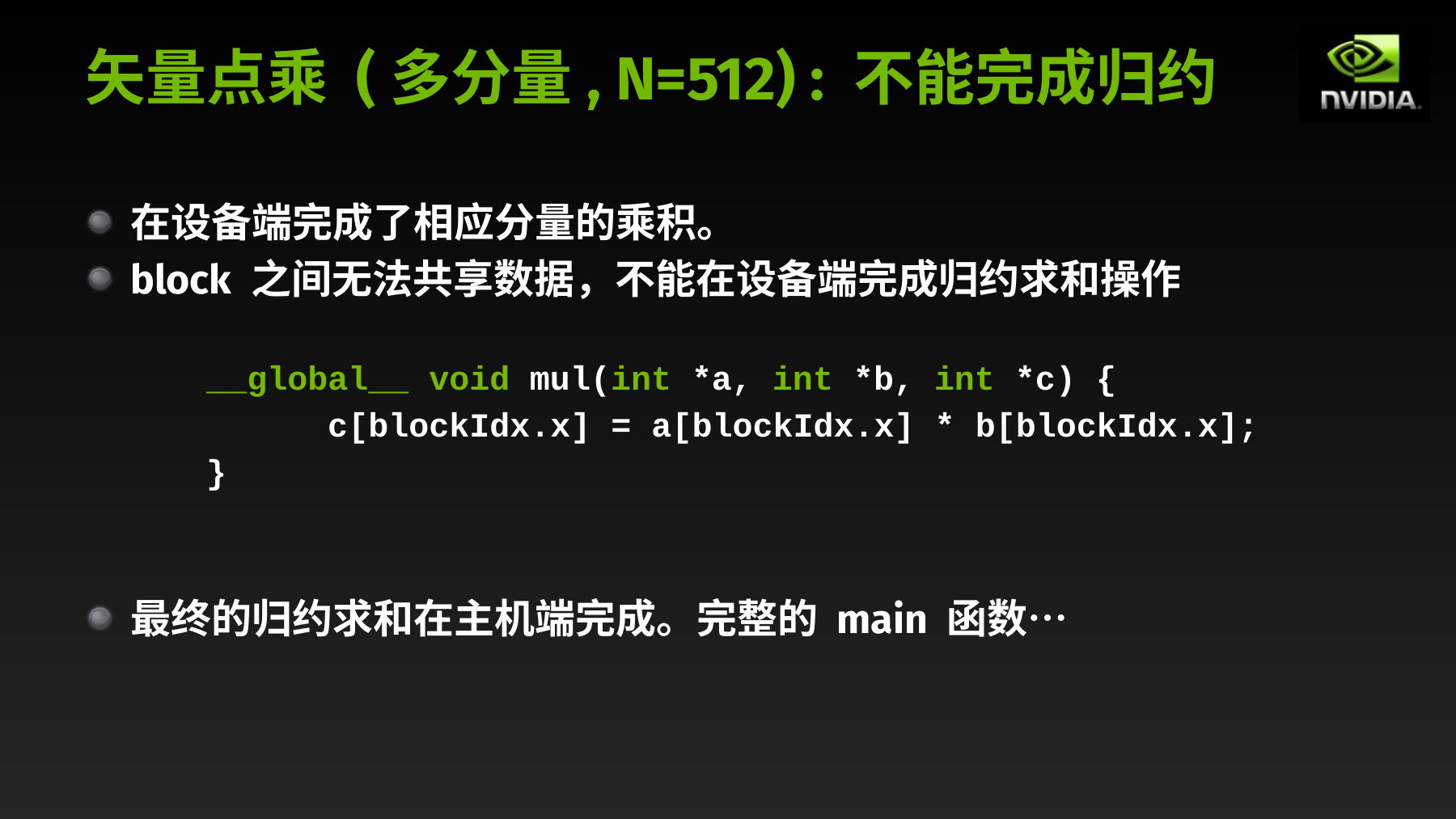

# 矢量点乘 (多分量, N=512) : 不能完成归约
在设备端完成了相应分量的乘积。
block 之间无法共享数据，不能在设备端完成归约求和操作

	__global__ void mul(int *a, int *b, int *c) {
		c[blockIdx.x] = a[blockIdx.x] * b[blockIdx.x];
	}

最终的归约求和在主机端完成。完整的 main 函数…